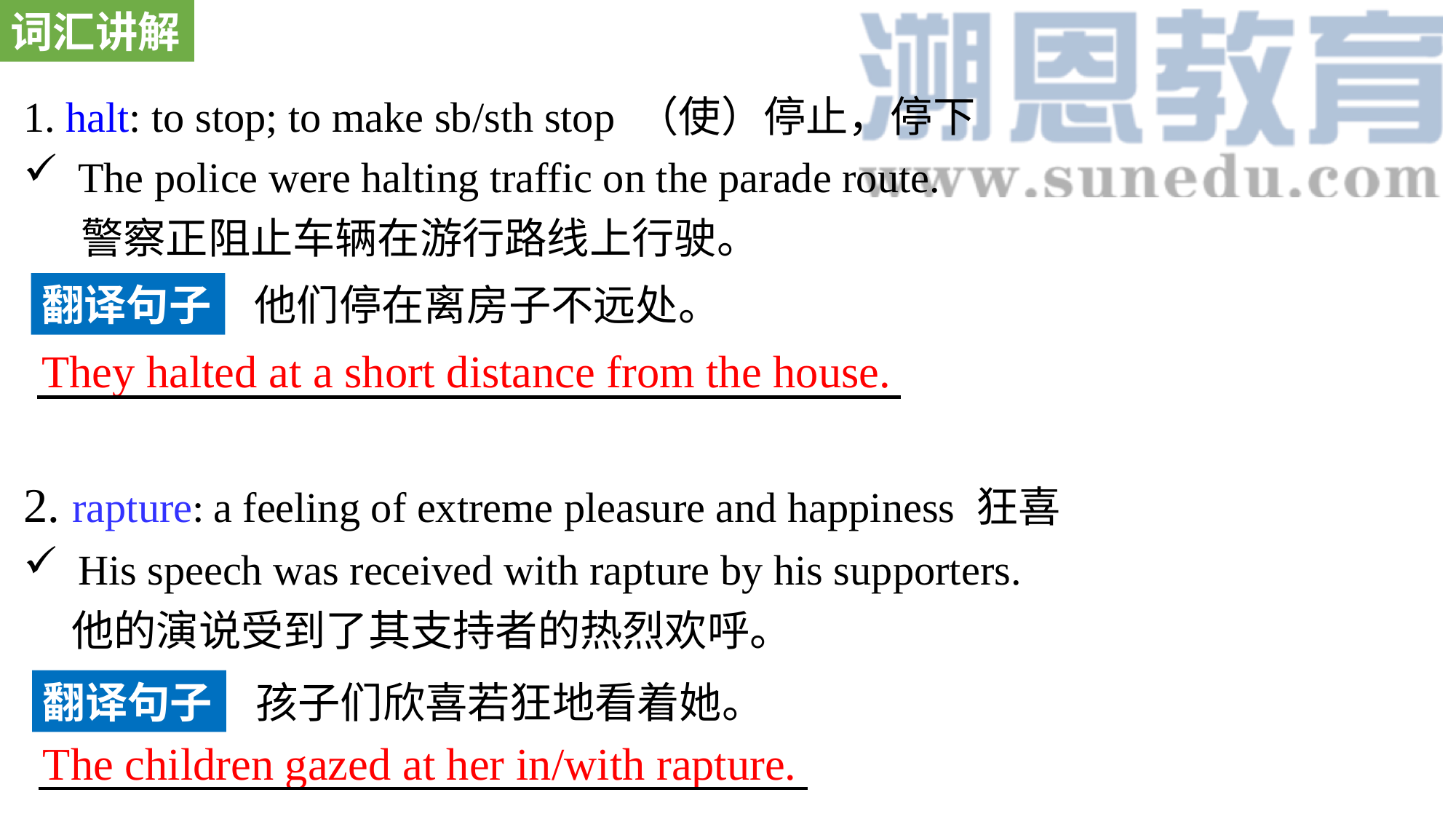

词汇讲解
1. halt: to stop; to make sb/sth stop （使）停止，停下
The police were halting traffic on the parade route.
     警察正阻止车辆在游行路线上行驶。

2. rapture: a feeling of extreme pleasure and happiness 狂喜
His speech was received with rapture by his supporters.
    他的演说受到了其支持者的热烈欢呼。
翻译句子
他们停在离房子不远处。
They halted at a short distance from the house.
翻译句子
孩子们欣喜若狂地看着她。
The children gazed at her in/with rapture.